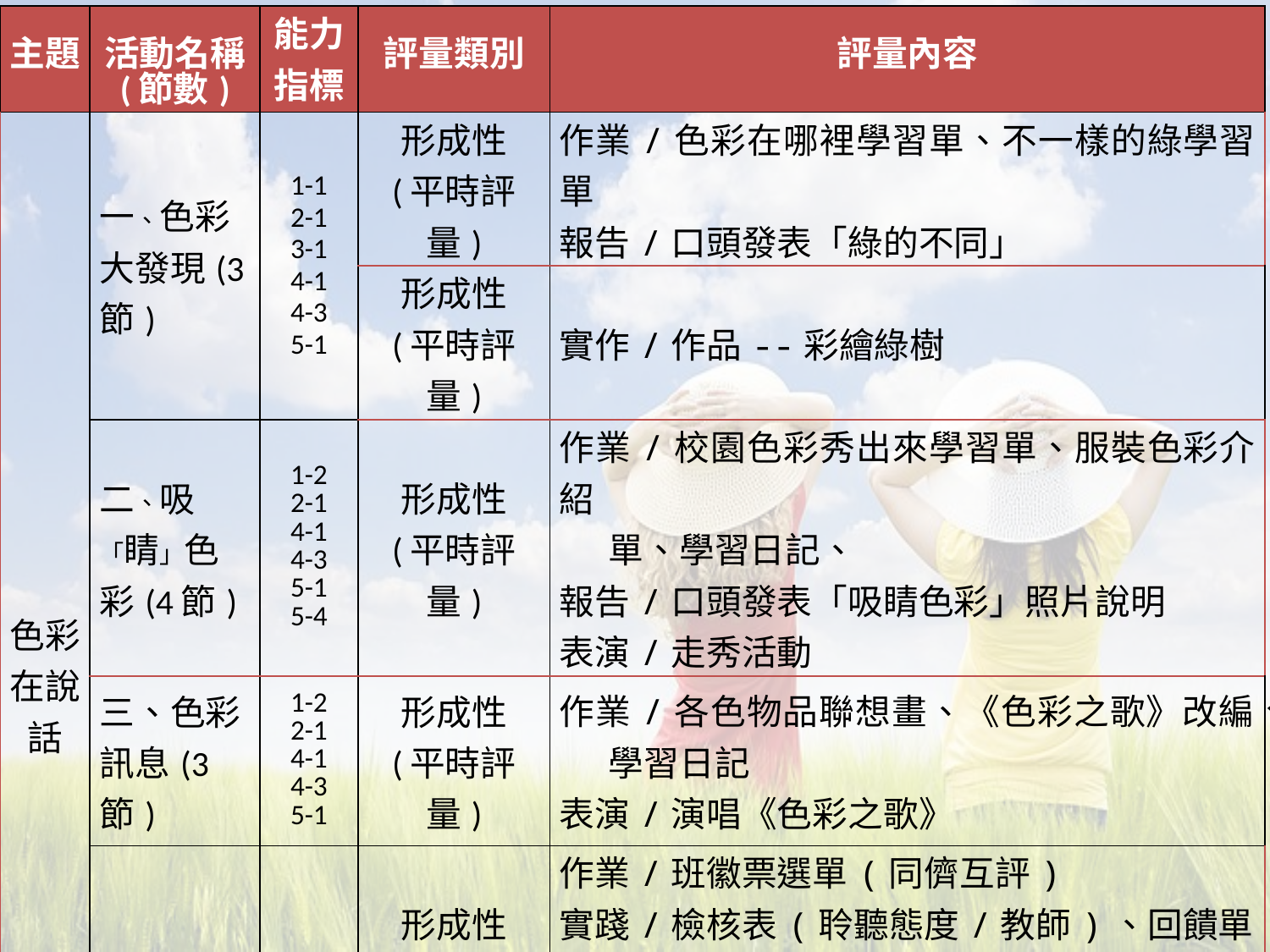

| 主題 | 活動名稱 (節數) | 能力指標 | 評量類別 | 評量內容 |
| --- | --- | --- | --- | --- |
| 色彩在說話 | 一、色彩大發現(3節) | 1-1 2-1 3-1 4-1 4-3 5-1 | 形成性 (平時評量) | 作業/色彩在哪裡學習單、不一樣的綠學習單 報告/口頭發表「綠的不同」 |
|  |  |  | 形成性 (平時評量) | 實作/作品--彩繪綠樹 |
|  | 二、吸「睛」色彩(4節) | 1-2 2-1 4-1 4-3 5-1 5-4 | 形成性 (平時評量) | 作業/校園色彩秀出來學習單、服裝色彩介紹 單、學習日記、 報告/口頭發表「吸睛色彩」照片說明 表演/走秀活動 |
|  | 三、色彩訊息(3節) | 1-2 2-1 4-1 4-3 5-1 | 形成性 (平時評量) | 作業/各色物品聯想畫、《色彩之歌》改編、 學習日記 表演/演唱《色彩之歌》 |
|  | 四、彩繪二愛的圖象(4節) | 3-1 4-1 5-2 5-4 | 形成性 (平時評量) | 作業/班徽票選單(同儕互評) 實踐/檢核表(聆聽態度/教師)、回饋單(合作 討論情形/自評) 實作/班徽拓印 |
|  |  |  | 總结性 (定期評量) | 實作/作品--二愛班徽設計圖(基準一) 報告/發表介紹設計理念(基準二) |